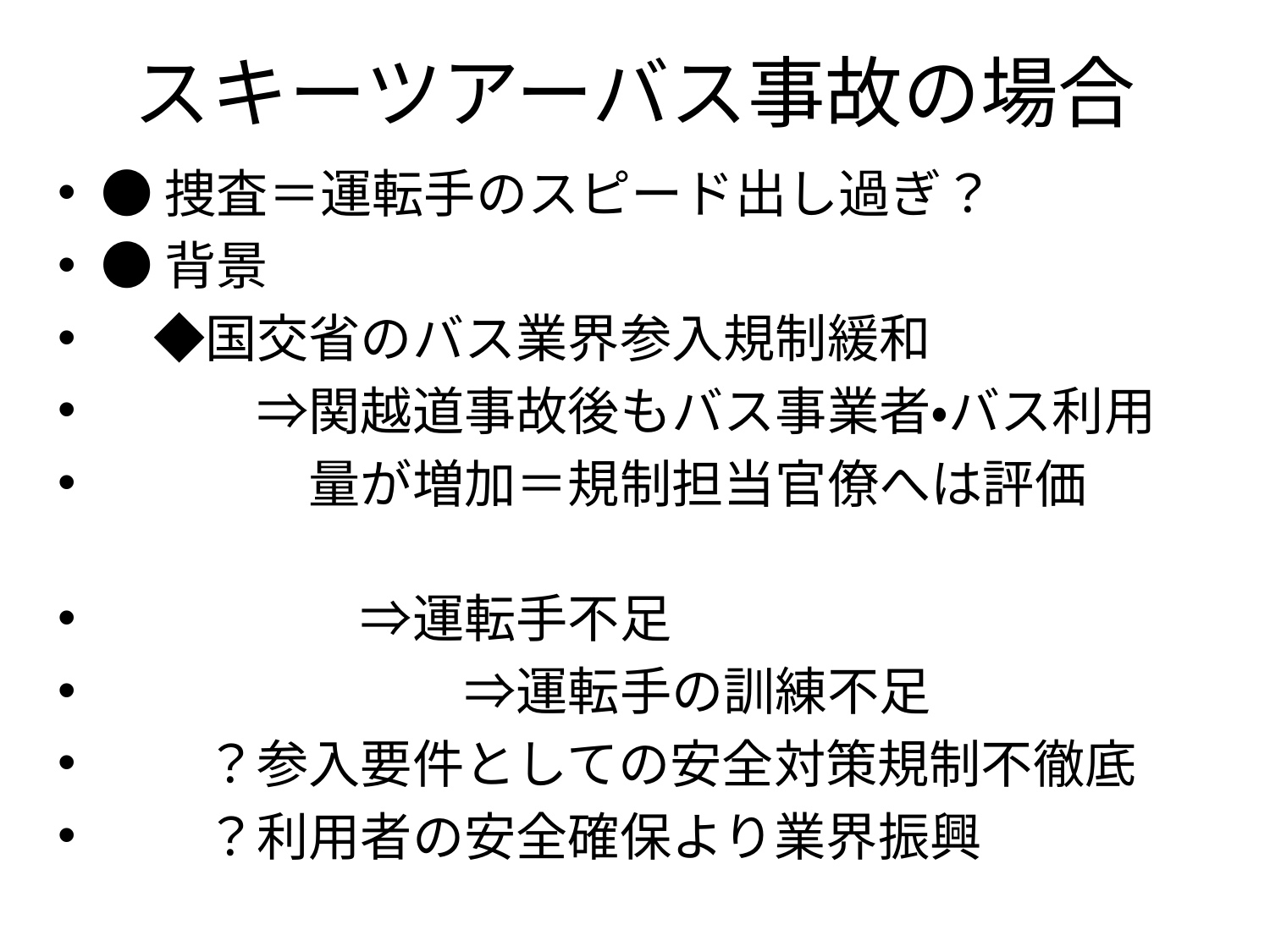

# スキーツアーバス事故の場合
●捜査＝運転手のスピード出し過ぎ？
●背景
　◆国交省のバス業界参入規制緩和
　　　⇒関越道事故後もバス事業者・バス利用
　　　　量が増加＝規制担当官僚へは評価
　　　　　⇒運転手不足
　　　　　　　⇒運転手の訓練不足
　　？参入要件としての安全対策規制不徹底
　　？利用者の安全確保より業界振興